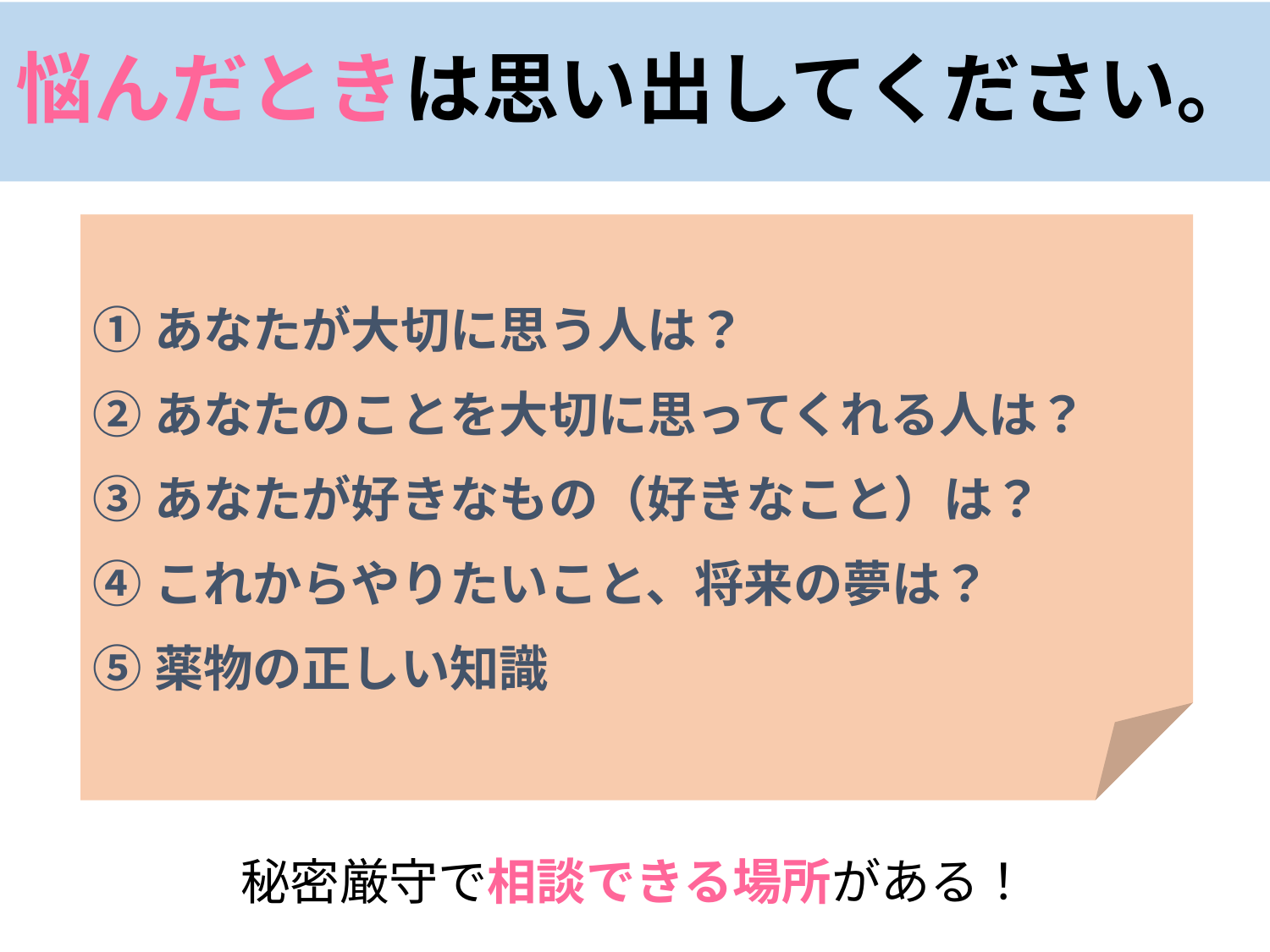

悩んだときは思い出してください。
①あなたが大切に思う人は？

②あなたのことを大切に思ってくれる人は？

③あなたが好きなもの（好きなこと）は？

④これからやりたいこと、将来の夢は？

⑤薬物の正しい知識
秘密厳守で相談できる場所がある！